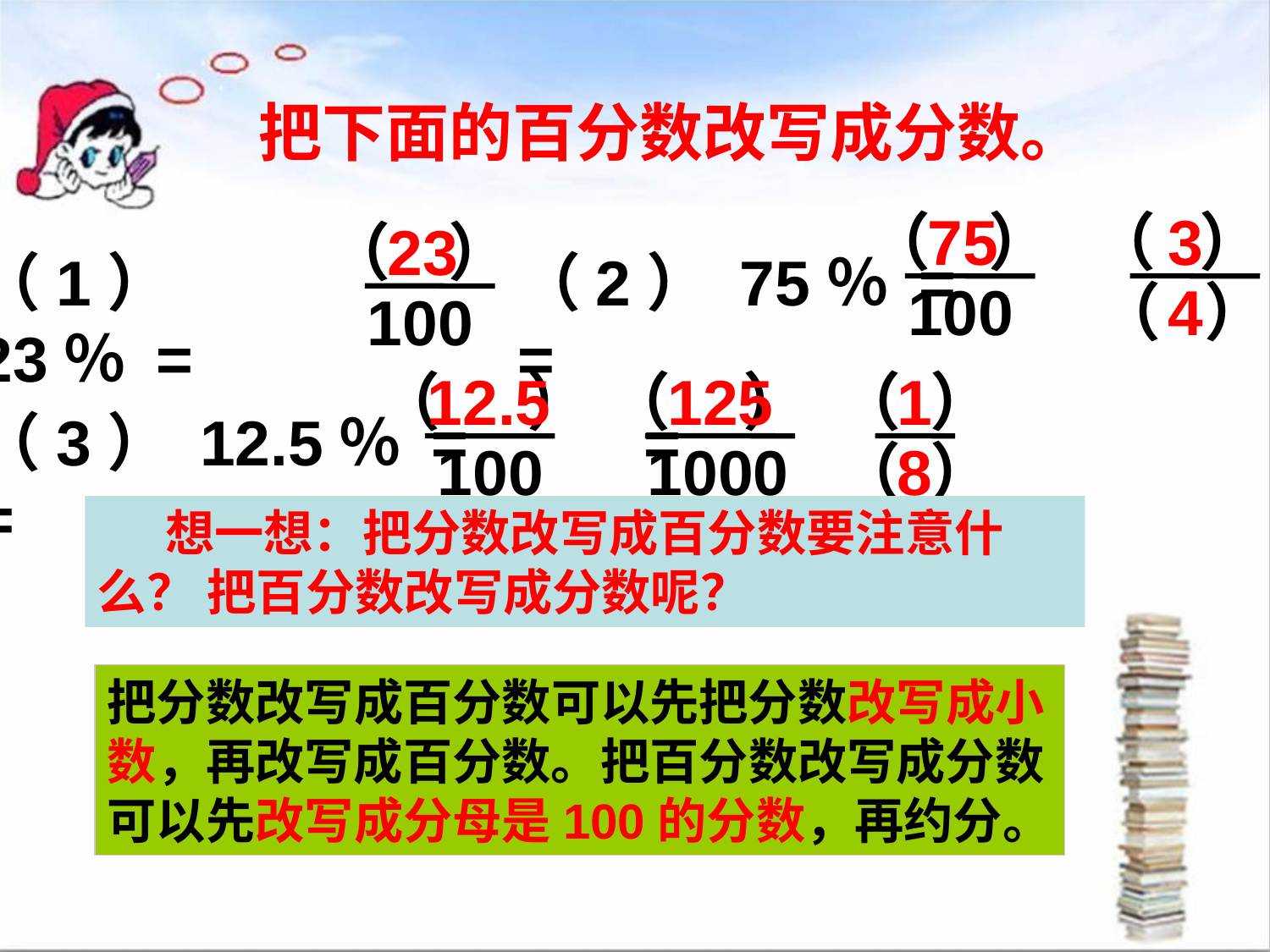

把下面的百分数改写成分数。
（    ）
75
（   ）
3
（    ）
23
（1） 23％ =
（2） 75％ =         =
100
（   ）
4
100

（      ）
12.5
（     ）
125
（  ）
1
（3） 12.5％ =          =           =
100
1000
（  ）
8

     想一想：把分数改写成百分数要注意什么？ 把百分数改写成分数呢？
把分数改写成百分数可以先把分数改写成小
数，再改写成百分数。把百分数改写成分数
可以先改写成分母是100的分数，再约分。